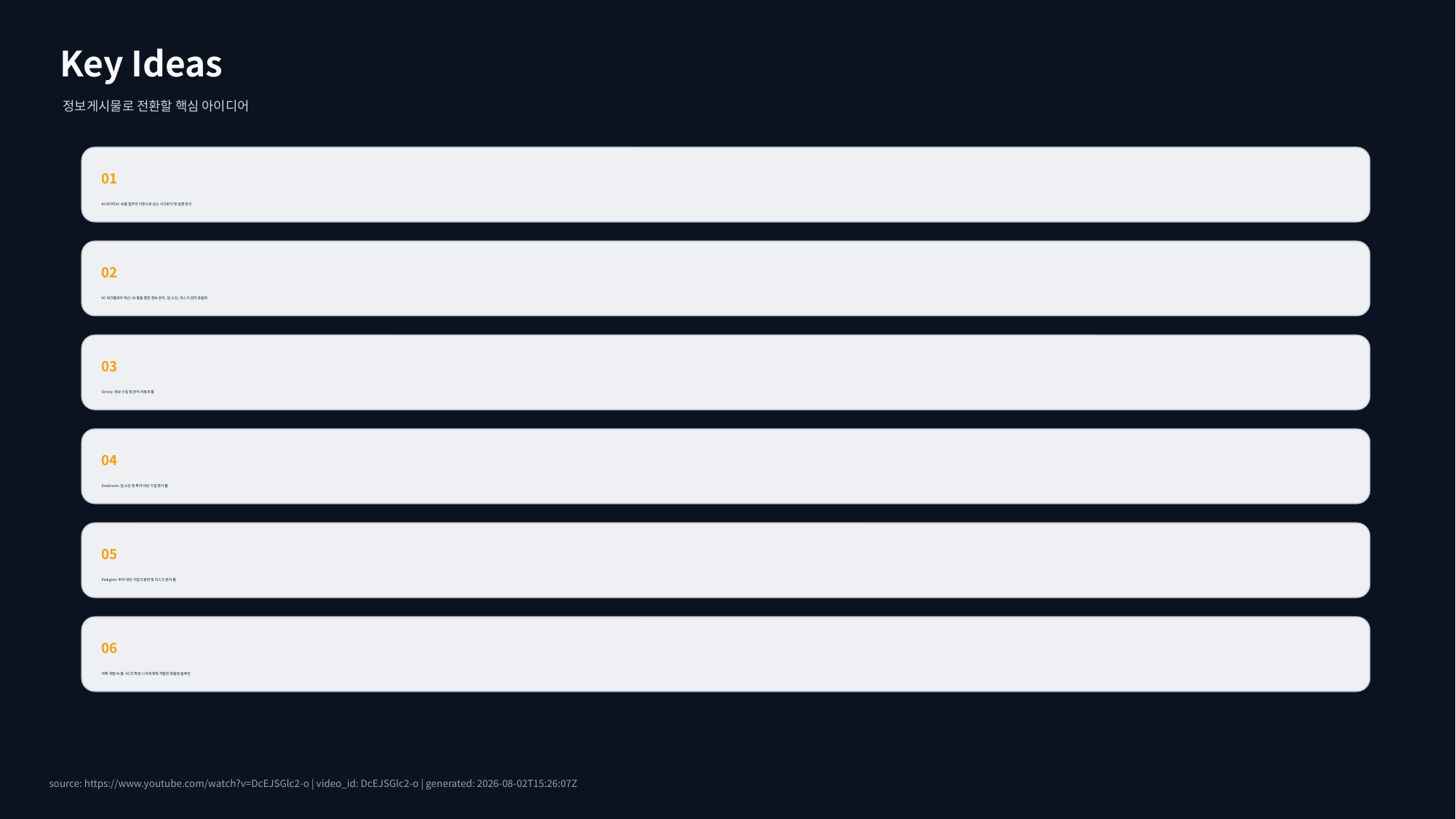

Key Ideas
정보게시물로 전환할 핵심 아이디어

01
AI 네이티브: AI를 업무의 기본으로 삼는 사고방식 및 실행 방식

02
VC 워크플로우 혁신: AI 툴을 통한 정보 분석, 딜 소싱, 리스크 관리 효율화

03
Orrery: 정보 수집 및 분석 자동화 툴

04
Dealroom: 딜 소싱 및 투자 대상 기업 평가 툴

05
Pedigree: 투자 대상 기업의 평판 및 리스크 분석 툴

06
자체 개발 AI 툴: VC의 특정 니즈에 맞춰 개발된 맞춤형 솔루션
source: https://www.youtube.com/watch?v=DcEJSGlc2-o | video_id: DcEJSGlc2-o | generated: 2026-08-02T15:26:07Z